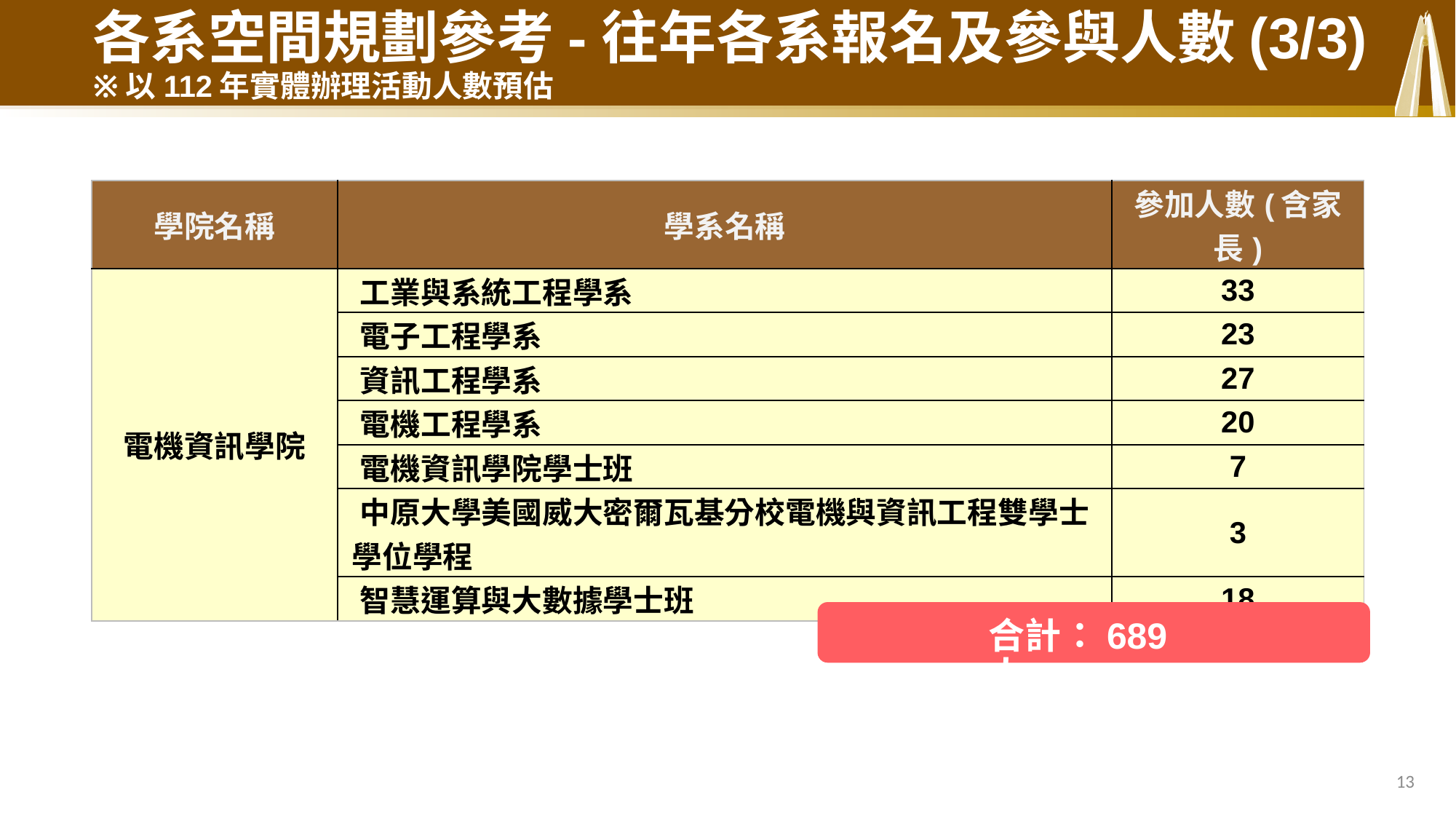

# 各系空間規劃參考-往年各系報名及參與人數(3/3) ※以112年實體辦理活動人數預估
| 學院名稱 | 學系名稱 | 參加人數(含家長) |
| --- | --- | --- |
| 電機資訊學院 | 工業與系統工程學系 | 33 |
|  | 電子工程學系 | 23 |
|  | 資訊工程學系 | 27 |
|  | 電機工程學系 | 20 |
|  | 電機資訊學院學士班 | 7 |
|  | 中原大學美國威大密爾瓦基分校電機與資訊工程雙學士學位學程 | 3 |
|  | 智慧運算與大數據學士班 | 18 |

合計：689人
13